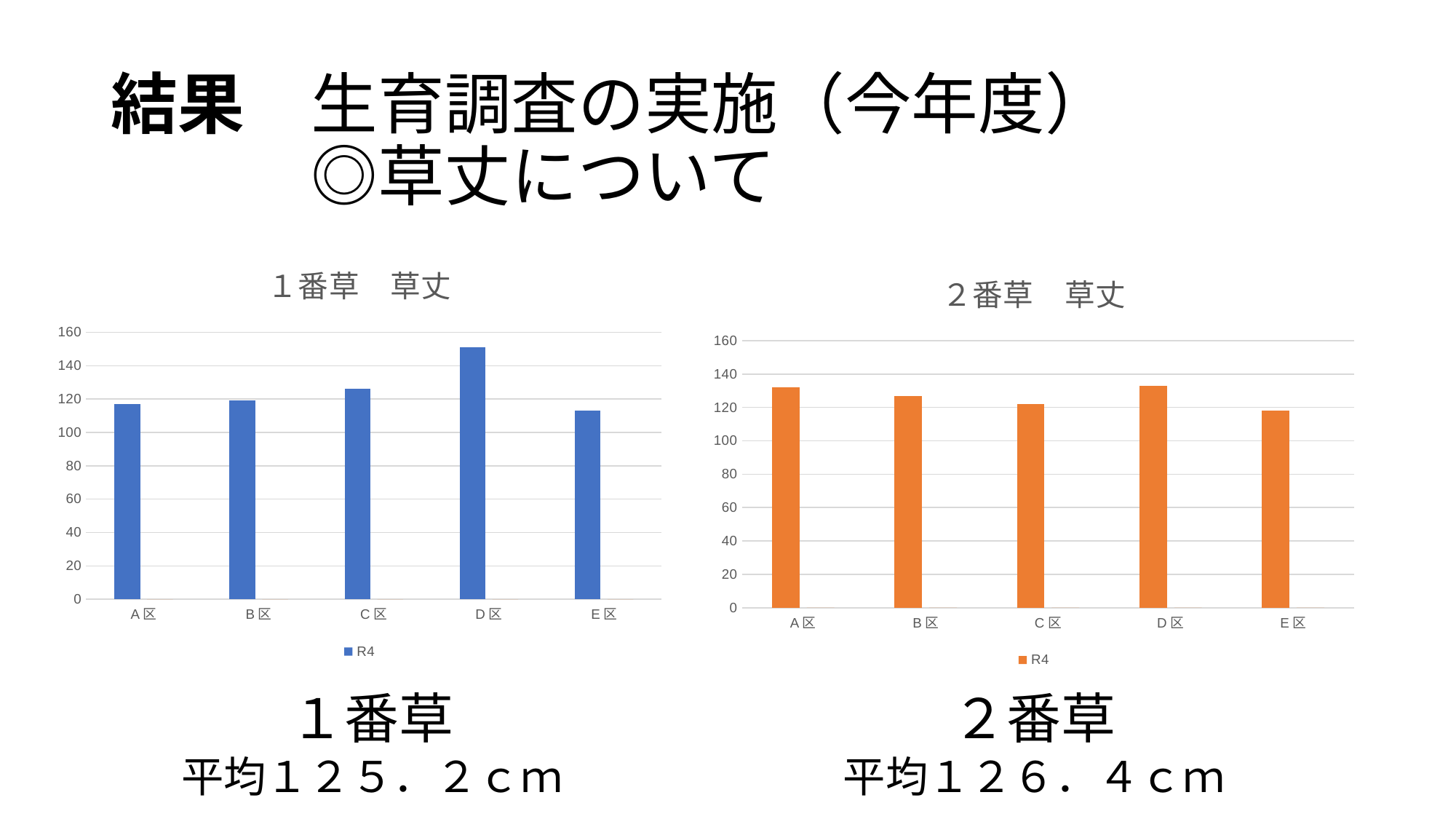

# 結果　生育調査の実施（今年度） 　　　◎草丈について

### Chart: １番草　草丈

| Category |  |  |
|---|---|---|
| A区 | 117.0 | 0.0 |
| B区 | 119.0 | 0.0 |
| C区 | 126.0 | 0.0 |
| D区 | 151.0 | 0.0 |
| E区 | 113.0 | 0.0 |

### Chart: ２番草　草丈

| Category |  |  |
|---|---|---|
| A区 | 132.0 | 0.0 |
| B区 | 127.0 | 0.0 |
| C区 | 122.0 | 0.0 |
| D区 | 133.0 | 0.0 |
| E区 | 118.0 | 0.0 |
１番草
平均１２５．２ｃｍ
２番草
平均１２６．４ｃｍ